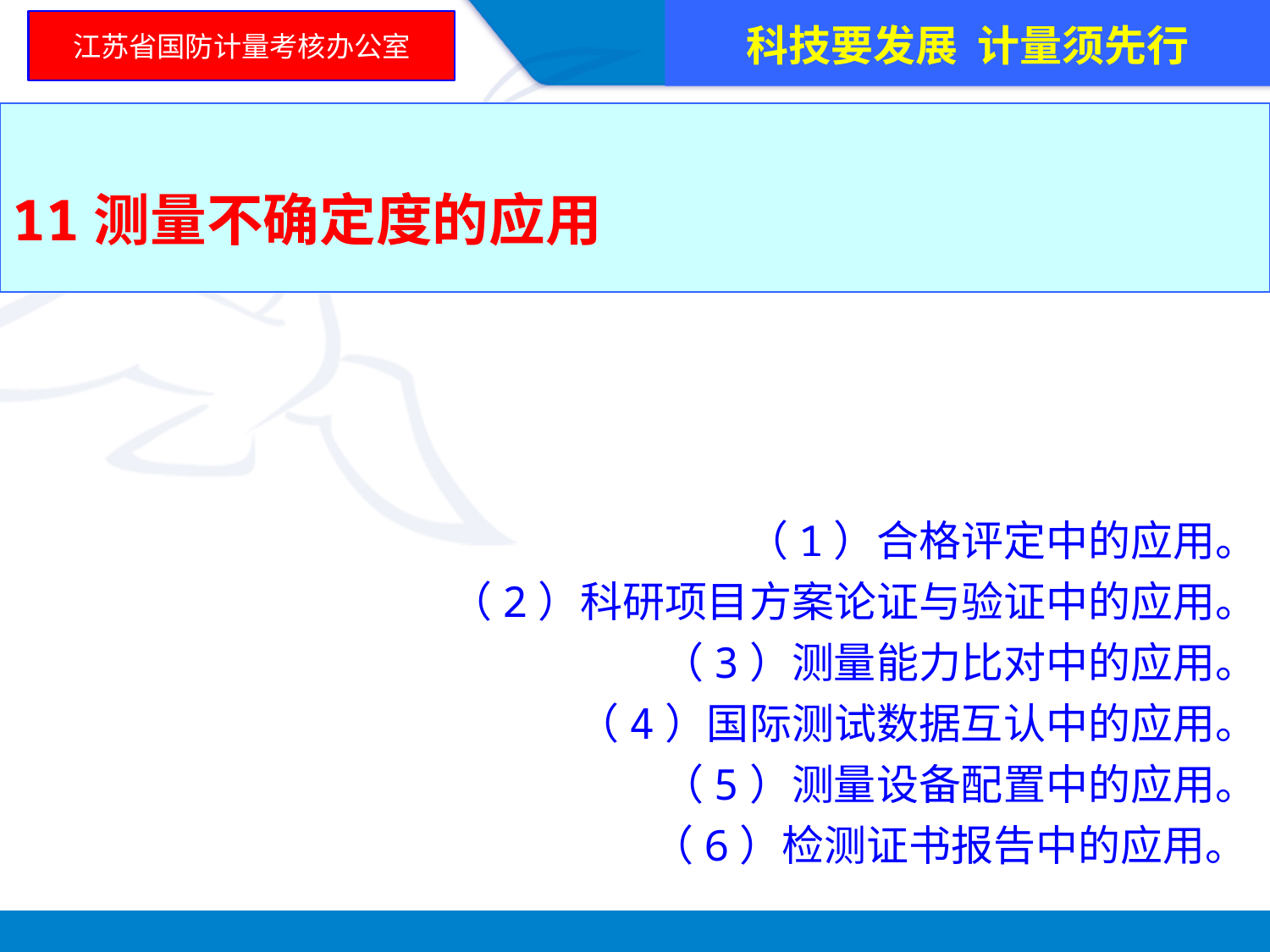

科技要发展  计量须先行
江苏省国防计量考核办公室
11测量不确定度的应用

（1）合格评定中的应用。
（2）科研项目方案论证与验证中的应用。
（3）测量能力比对中的应用。
（4）国际测试数据互认中的应用。
（5）测量设备配置中的应用。
（6）检测证书报告中的应用。